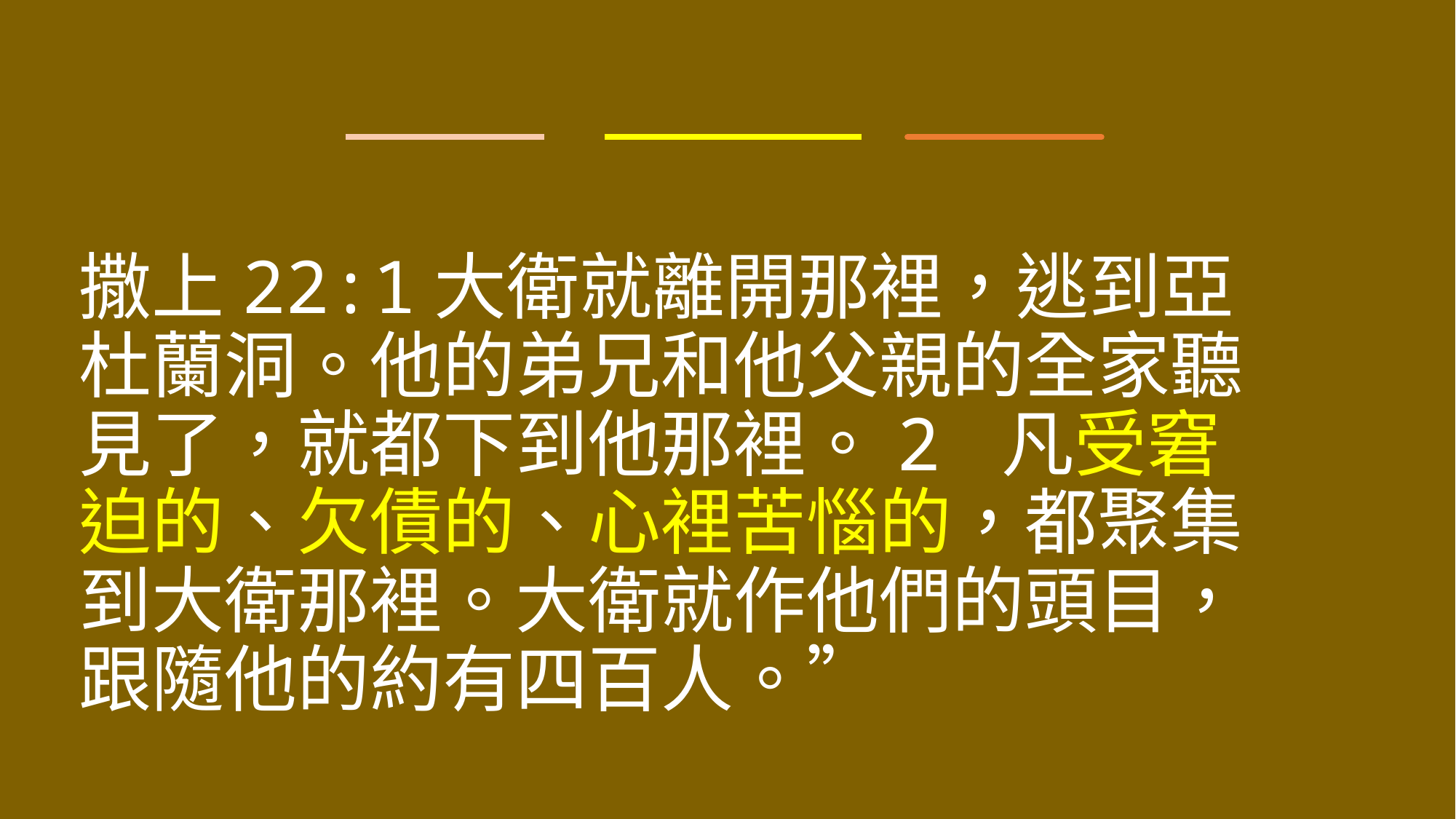

撒上22:1大衛就離開那裡，逃到亞杜蘭洞。他的弟兄和他父親的全家聽見了，就都下到他那裡。2 凡受窘迫的、欠債的、心裡苦惱的，都聚集到大衛那裡。大衛就作他們的頭目，跟隨他的約有四百人。”